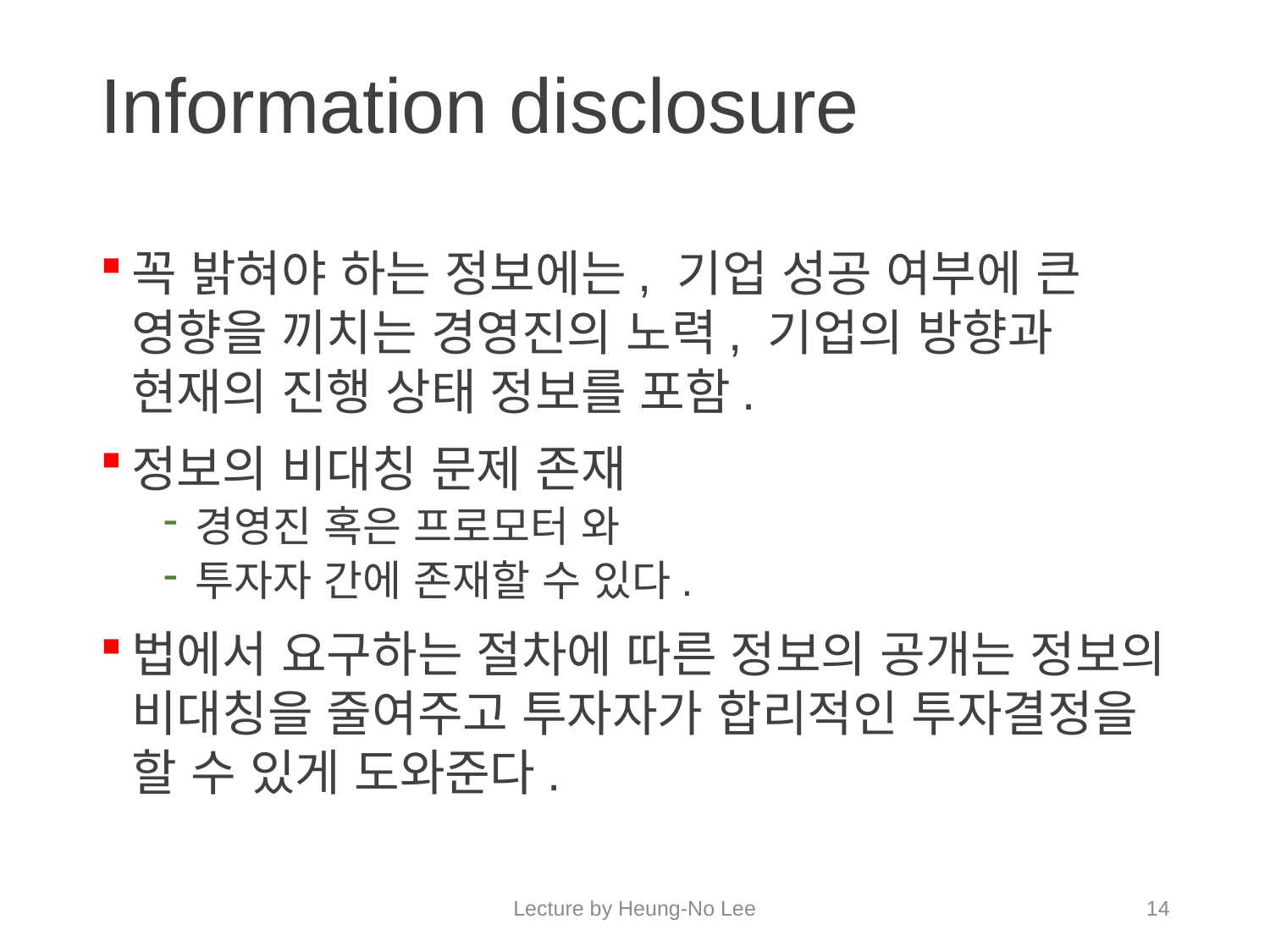

# Information disclosure
꼭 밝혀야 하는 정보에는, 기업 성공 여부에 큰 영향을 끼치는 경영진의 노력, 기업의 방향과 현재의 진행 상태 정보를 포함.
정보의 비대칭 문제 존재
경영진 혹은 프로모터 와
투자자 간에 존재할 수 있다.
법에서 요구하는 절차에 따른 정보의 공개는 정보의 비대칭을 줄여주고 투자자가 합리적인 투자결정을 할 수 있게 도와준다.
Lecture by Heung-No Lee
14